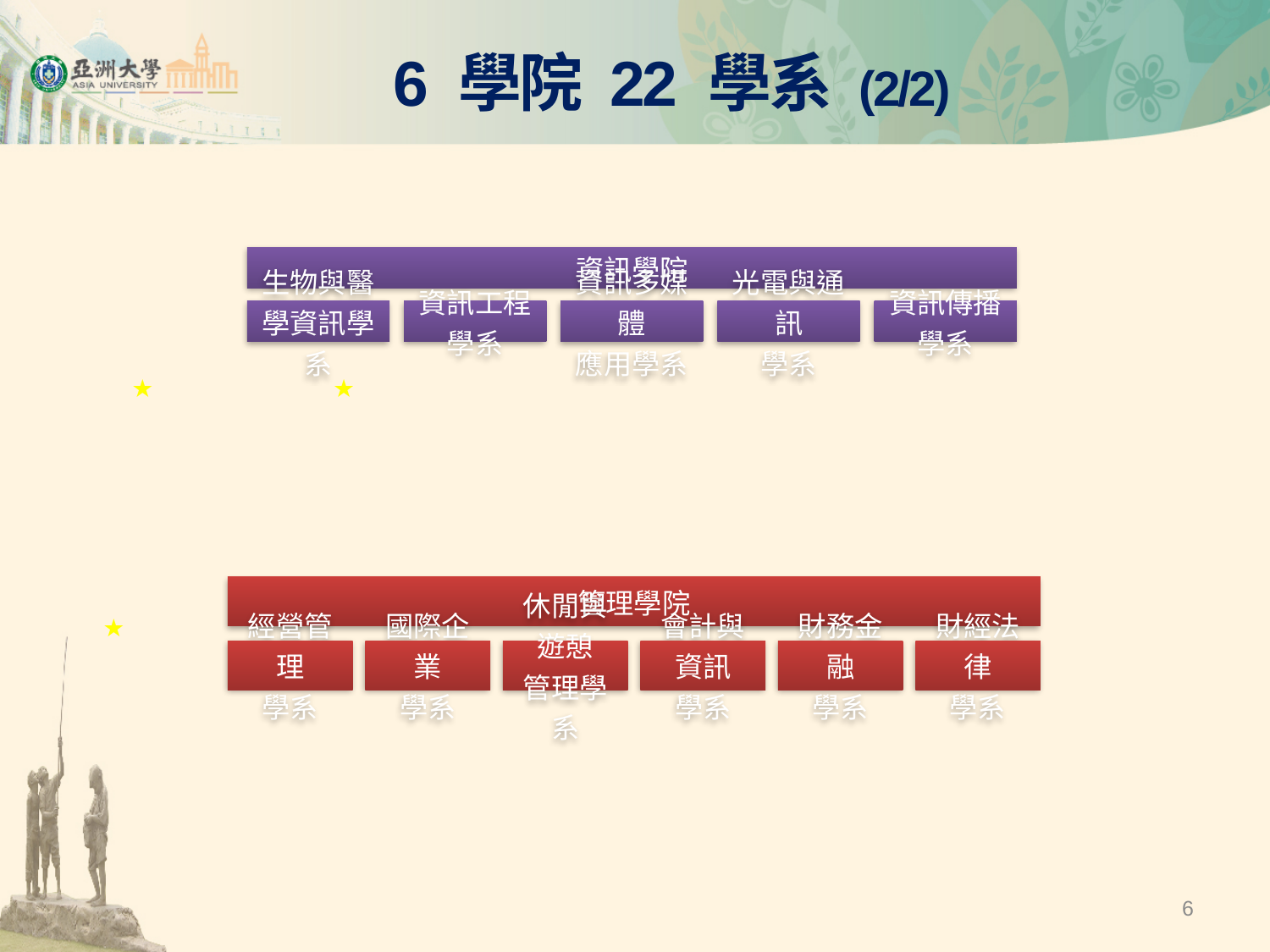

6 學院 22 學系 (2/2)
資訊學院
生物與醫學資訊學系
資訊工程
學系
資訊多媒體
應用學系
光電與通訊
學系
資訊傳播
學系
  ★
  ★
管理學院
經營管理
學系
國際企業
學系
管理學系
學系
財務金融
學系
財經法律
學系
  ★
6